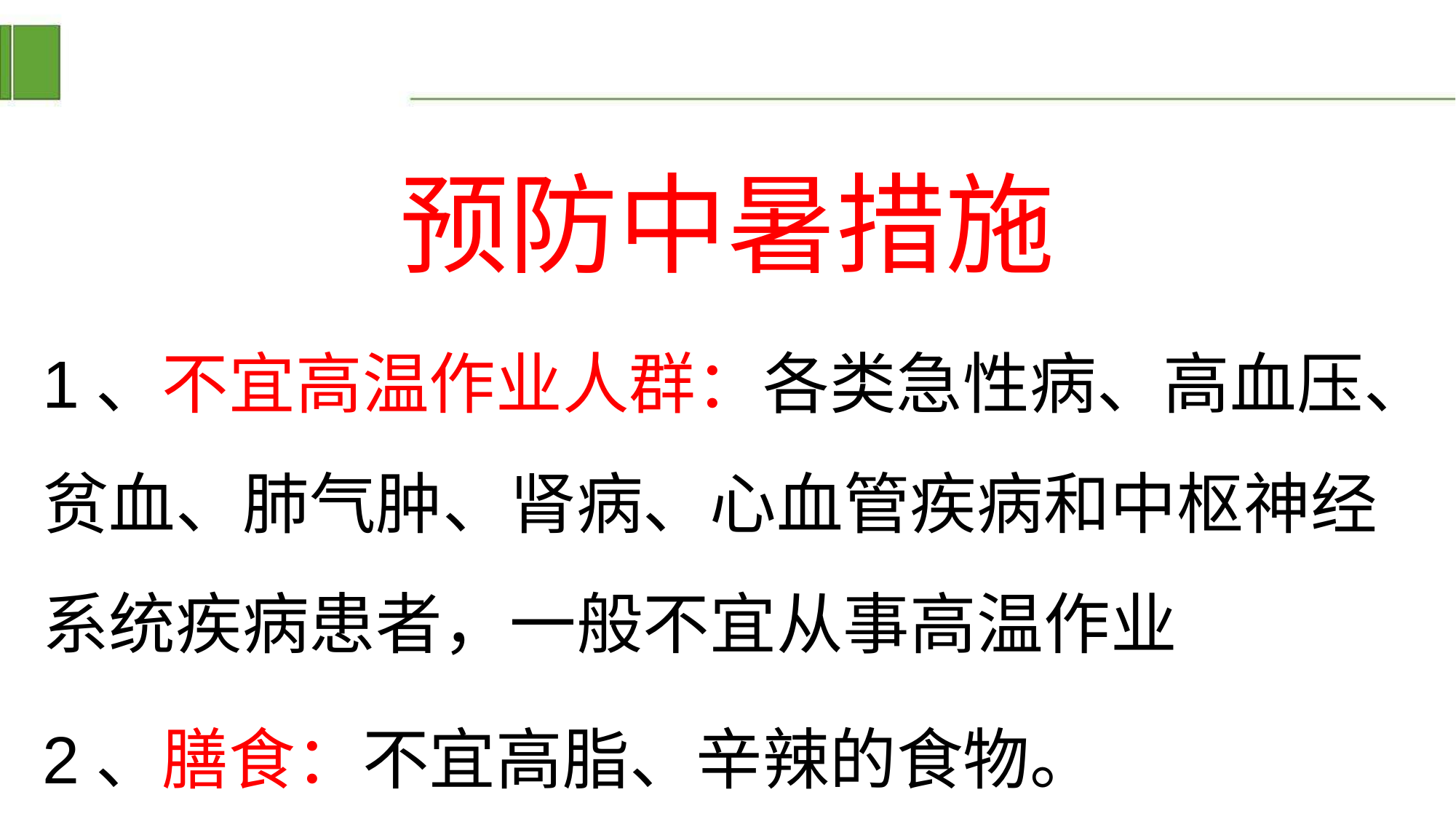

预防中暑措施
1、不宜高温作业人群：各类急性病、高血压、贫血、肺气肿、肾病、心血管疾病和中枢神经系统疾病患者，一般不宜从事高温作业
2、膳食：不宜高脂、辛辣的食物。